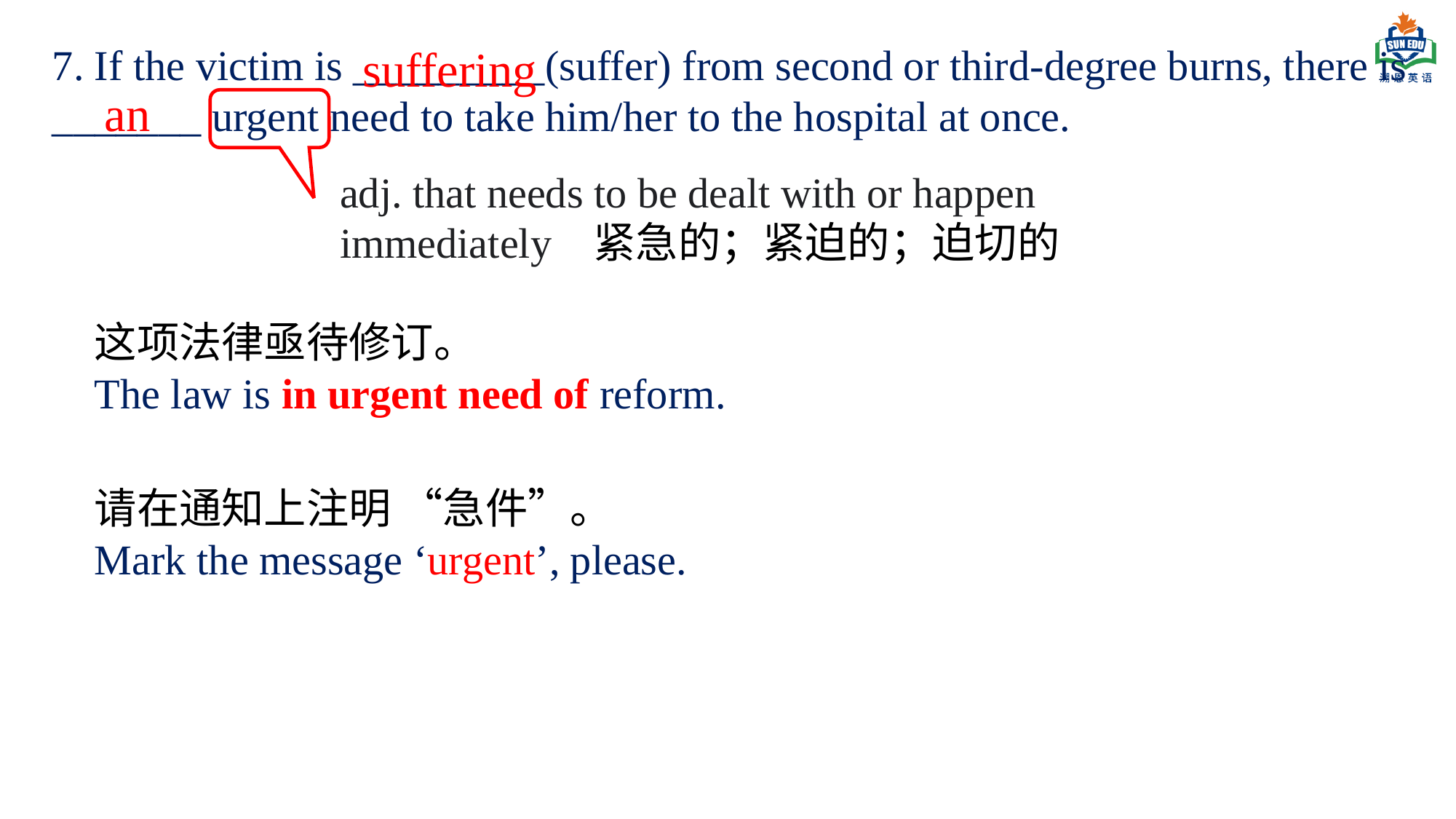

7. If the victim is _________(suffer) from second or third-degree burns, there is _______ urgent need to take him/her to the hospital at once.
suffering
an

adj. that needs to be dealt with or happen immediately   紧急的；紧迫的；迫切的
这项法律亟待修订。
The law is in urgent need of reform.
请在通知上注明 “急件”。
Mark the message ‘urgent’, please.